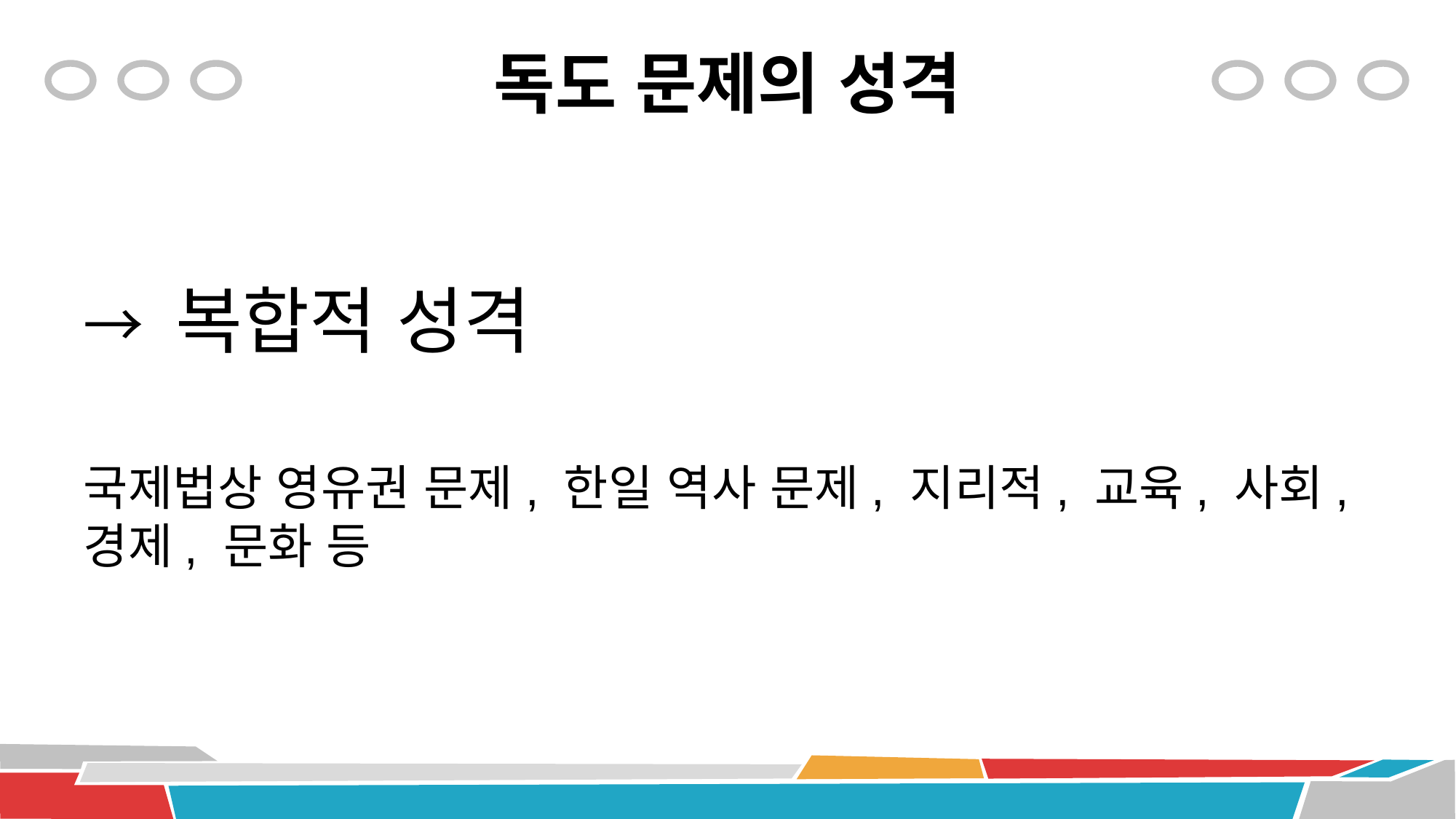

# 독도 문제의 성격

→ 복합적 성격

국제법상 영유권 문제, 한일 역사 문제, 지리적, 교육, 사회, 경제, 문화 등